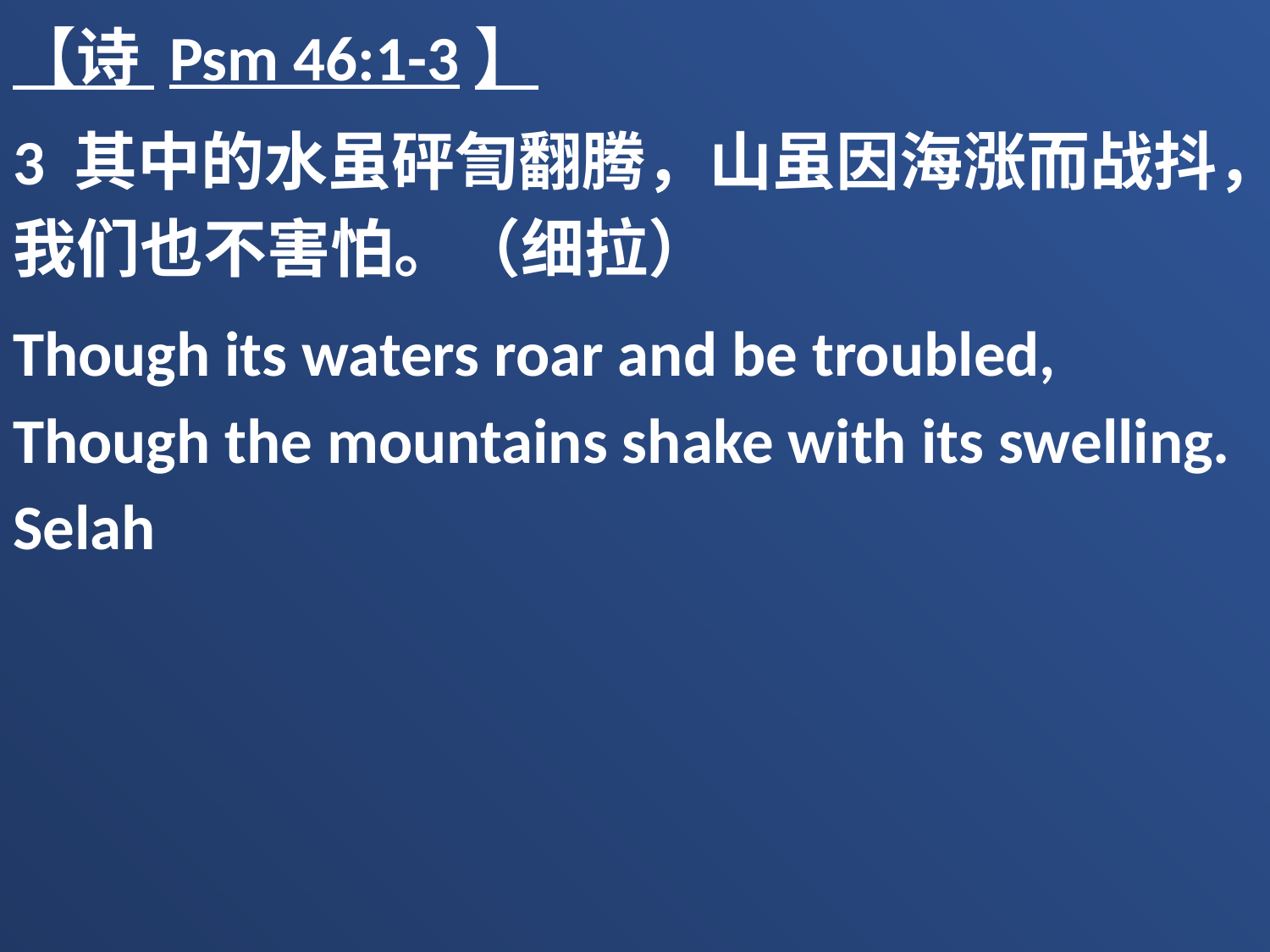

【诗 Psm 46:1-3】
3 其中的水虽砰訇翻腾，山虽因海涨而战抖，我们也不害怕。（细拉）
Though its waters roar and be troubled, Though the mountains shake with its swelling. Selah